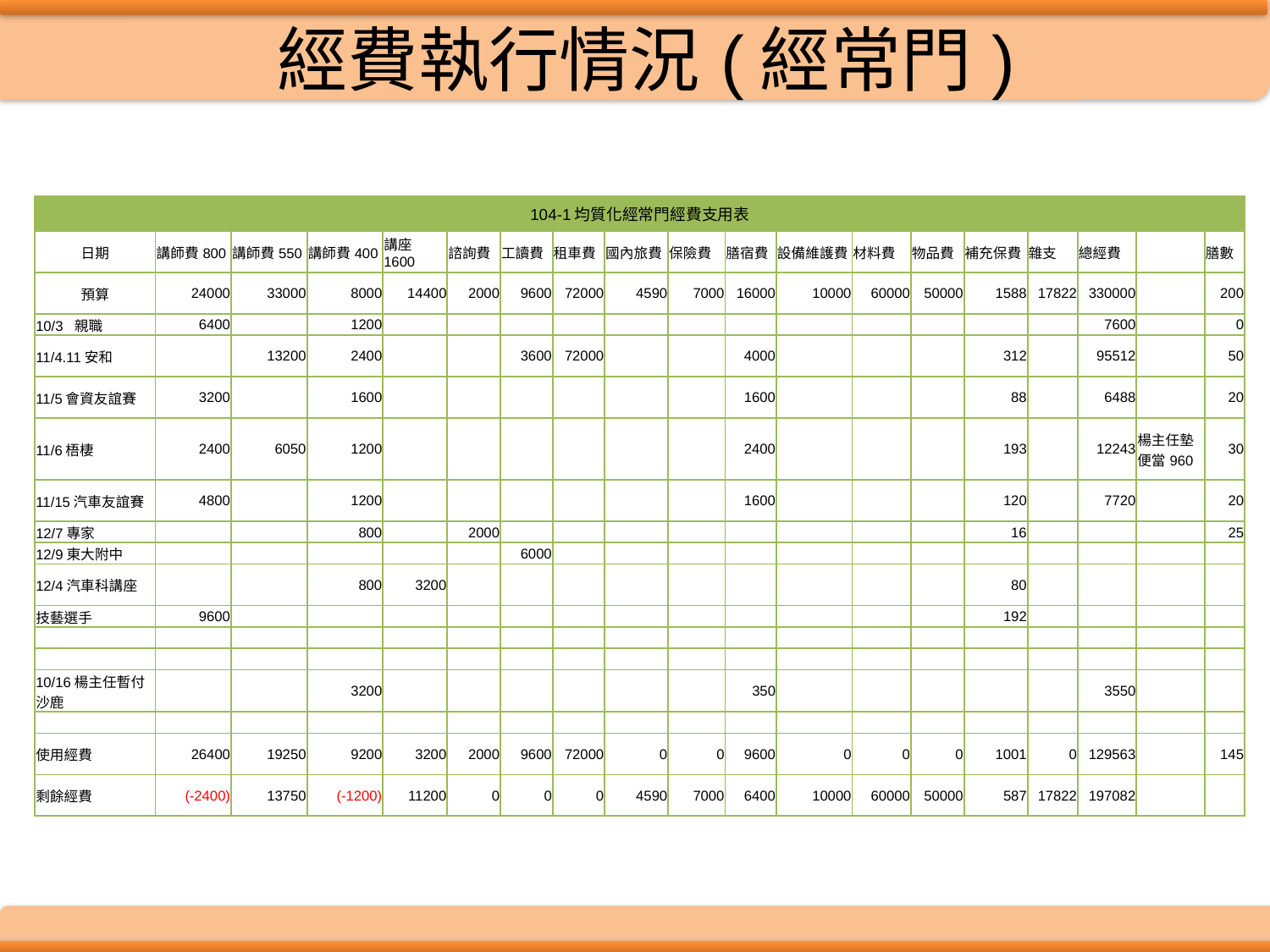

經費執行情況(經常門)
| 104-1均質化經常門經費支用表 |  |  |  |  |  |  |  |  |  |  |  |  |  |  |  |  |  |  |
| --- | --- | --- | --- | --- | --- | --- | --- | --- | --- | --- | --- | --- | --- | --- | --- | --- | --- | --- |
| 日期 | 講師費800 | 講師費550 | 講師費400 | 講座1600 | 諮詢費 | 工讀費 | 租車費 | 國內旅費 | 保險費 | 膳宿費 | 設備維護費 | 材料費 | 物品費 | 補充保費 | 雜支 | 總經費 |  | 膳數 |
| 預算 | 24000 | 33000 | 8000 | 14400 | 2000 | 9600 | 72000 | 4590 | 7000 | 16000 | 10000 | 60000 | 50000 | 1588 | 17822 | 330000 |  | 200 |
| 10/3 親職 | 6400 |  | 1200 |  |  |  |  |  |  |  |  |  |  |  |  | 7600 |  | 0 |
| 11/4.11安和 |  | 13200 | 2400 |  |  | 3600 | 72000 |  |  | 4000 |  |  |  | 312 |  | 95512 |  | 50 |
| 11/5會資友誼賽 | 3200 |  | 1600 |  |  |  |  |  |  | 1600 |  |  |  | 88 |  | 6488 |  | 20 |
| 11/6梧棲 | 2400 | 6050 | 1200 |  |  |  |  |  |  | 2400 |  |  |  | 193 |  | 12243 | 楊主任墊便當960 | 30 |
| 11/15汽車友誼賽 | 4800 |  | 1200 |  |  |  |  |  |  | 1600 |  |  |  | 120 |  | 7720 |  | 20 |
| 12/7專家 |  |  | 800 |  | 2000 |  |  |  |  |  |  |  |  | 16 |  |  |  | 25 |
| 12/9東大附中 |  |  |  |  |  | 6000 |  |  |  |  |  |  |  |  |  |  |  |  |
| 12/4汽車科講座 |  |  | 800 | 3200 |  |  |  |  |  |  |  |  |  | 80 |  |  |  |  |
| 技藝選手 | 9600 |  |  |  |  |  |  |  |  |  |  |  |  | 192 |  |  |  |  |
|  |  |  |  |  |  |  |  |  |  |  |  |  |  |  |  |  |  |  |
|  |  |  |  |  |  |  |  |  |  |  |  |  |  |  |  |  |  |  |
| 10/16楊主任暫付沙鹿 |  |  | 3200 |  |  |  |  |  |  | 350 |  |  |  |  |  | 3550 |  |  |
|  |  |  |  |  |  |  |  |  |  |  |  |  |  |  |  |  |  |  |
| 使用經費 | 26400 | 19250 | 9200 | 3200 | 2000 | 9600 | 72000 | 0 | 0 | 9600 | 0 | 0 | 0 | 1001 | 0 | 129563 |  | 145 |
| 剩餘經費 | (-2400) | 13750 | (-1200) | 11200 | 0 | 0 | 0 | 4590 | 7000 | 6400 | 10000 | 60000 | 50000 | 587 | 17822 | 197082 |  |  |